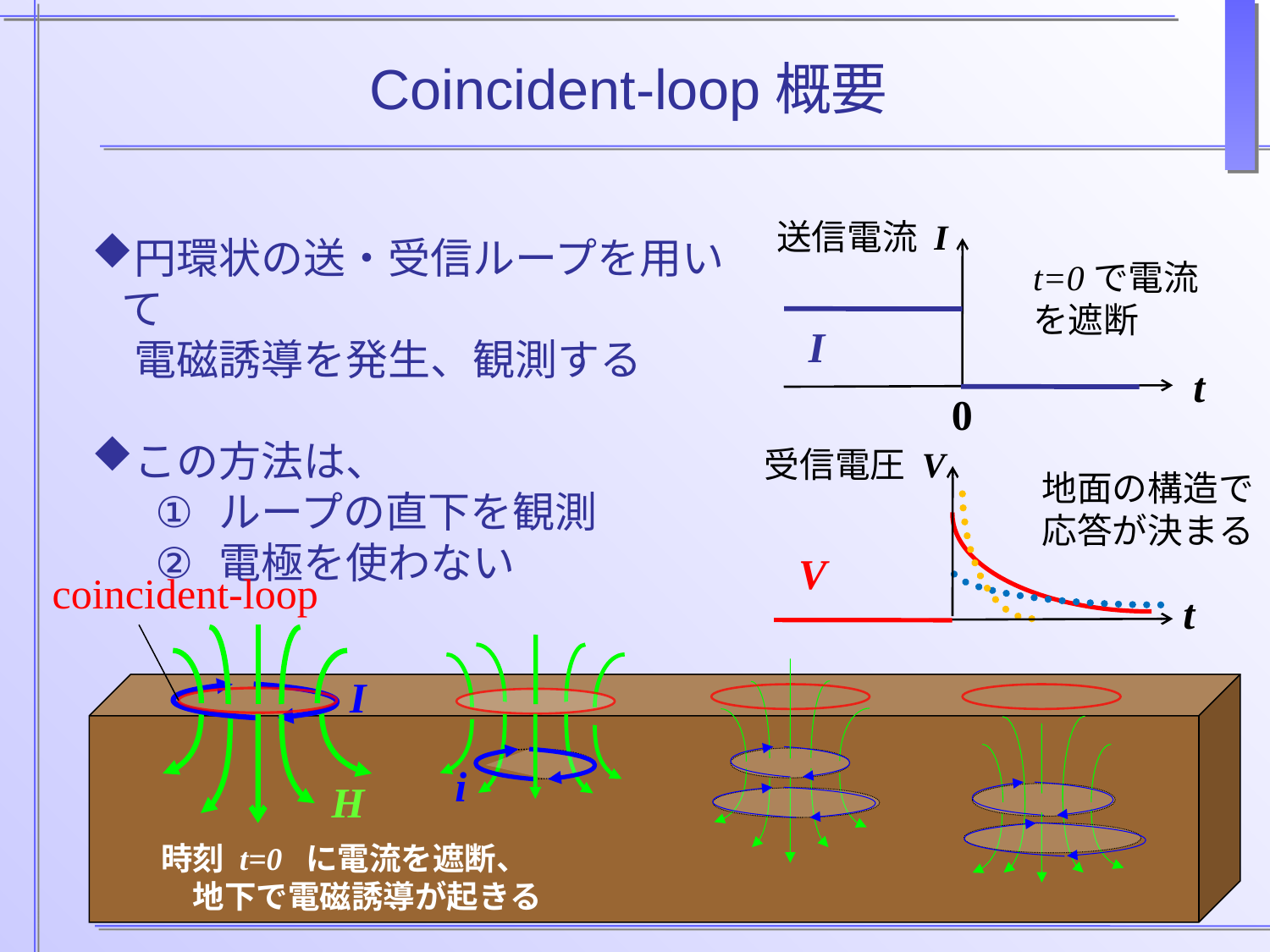

# Coincident-loop概要
送信電流 I
円環状の送・受信ループを用いて
　電磁誘導を発生、観測する

この方法は、
ループの直下を観測
電極を使わない
t=0で電流を遮断

I
t
0

受信電圧 V
地面の構造で応答が決まる

V
coincident-loop

t

I

i

H

時刻 t=0  に電流を遮断、
　地下で電磁誘導が起きる